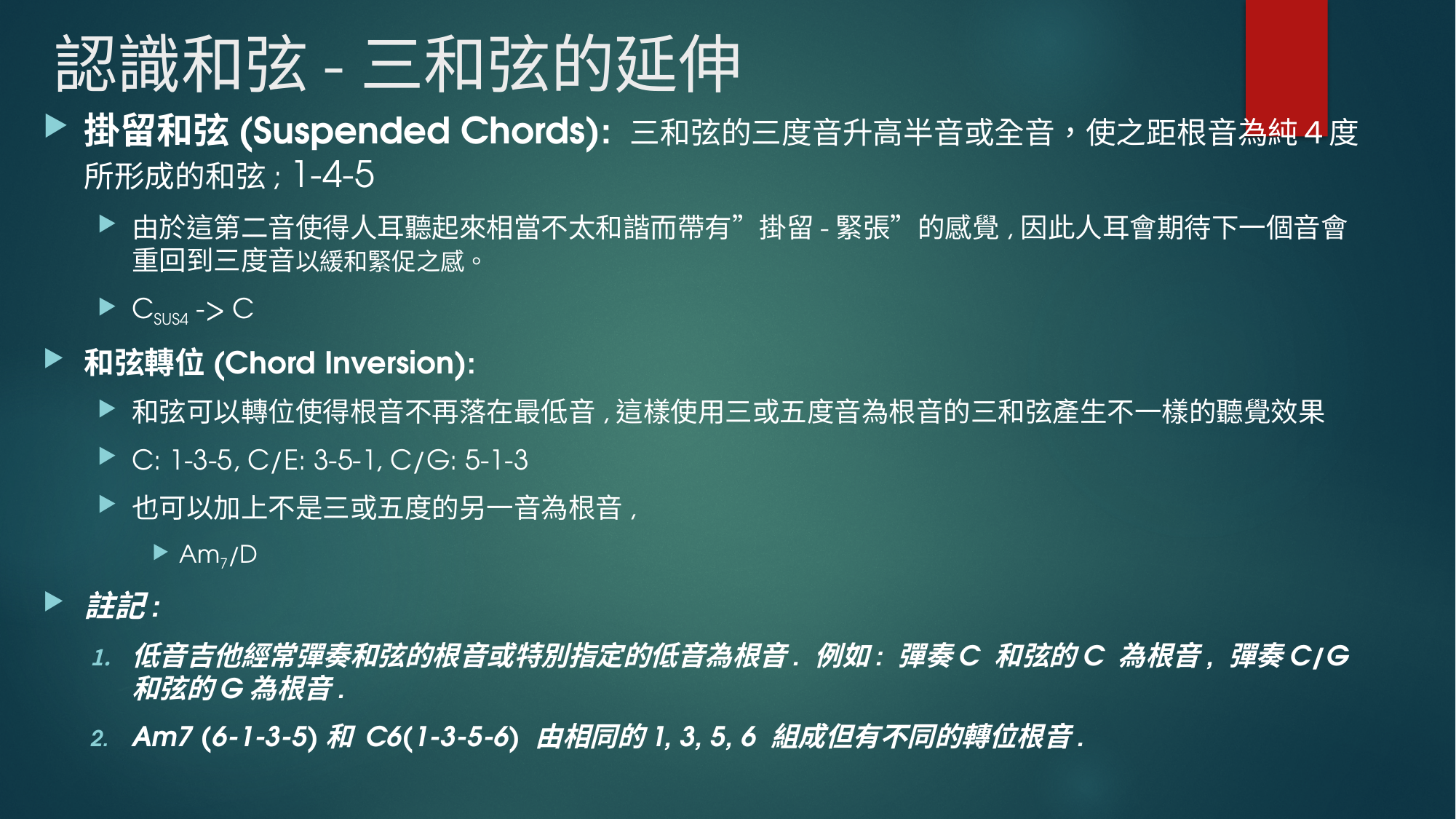

# 認識和弦-三和弦的延伸
掛留和弦(Suspended Chords): 三和弦的三度音升高半音或全音，使之距根音為純４度所形成的和弦; 1-4-5
由於這第二音使得人耳聽起來相當不太和諧而帶有”掛留-緊張”的感覺,因此人耳會期待下一個音會重回到三度音以緩和緊促之感。
CSUS4 -> C
和弦轉位(Chord Inversion):
和弦可以轉位使得根音不再落在最低音,這樣使用三或五度音為根音的三和弦產生不一樣的聽覺效果
C: 1-3-5, C/E: 3-5-1, C/G: 5-1-3
也可以加上不是三或五度的另一音為根音,
Am7/D
註記:
低音吉他經常彈奏和弦的根音或特別指定的低音為根音. 例如: 彈奏C 和弦的C 為根音, 彈奏C/G 和弦的G為根音.
Am7 (6-1-3-5)和 C6(1-3-5-6) 由相同的1, 3, 5, 6 組成但有不同的轉位根音.